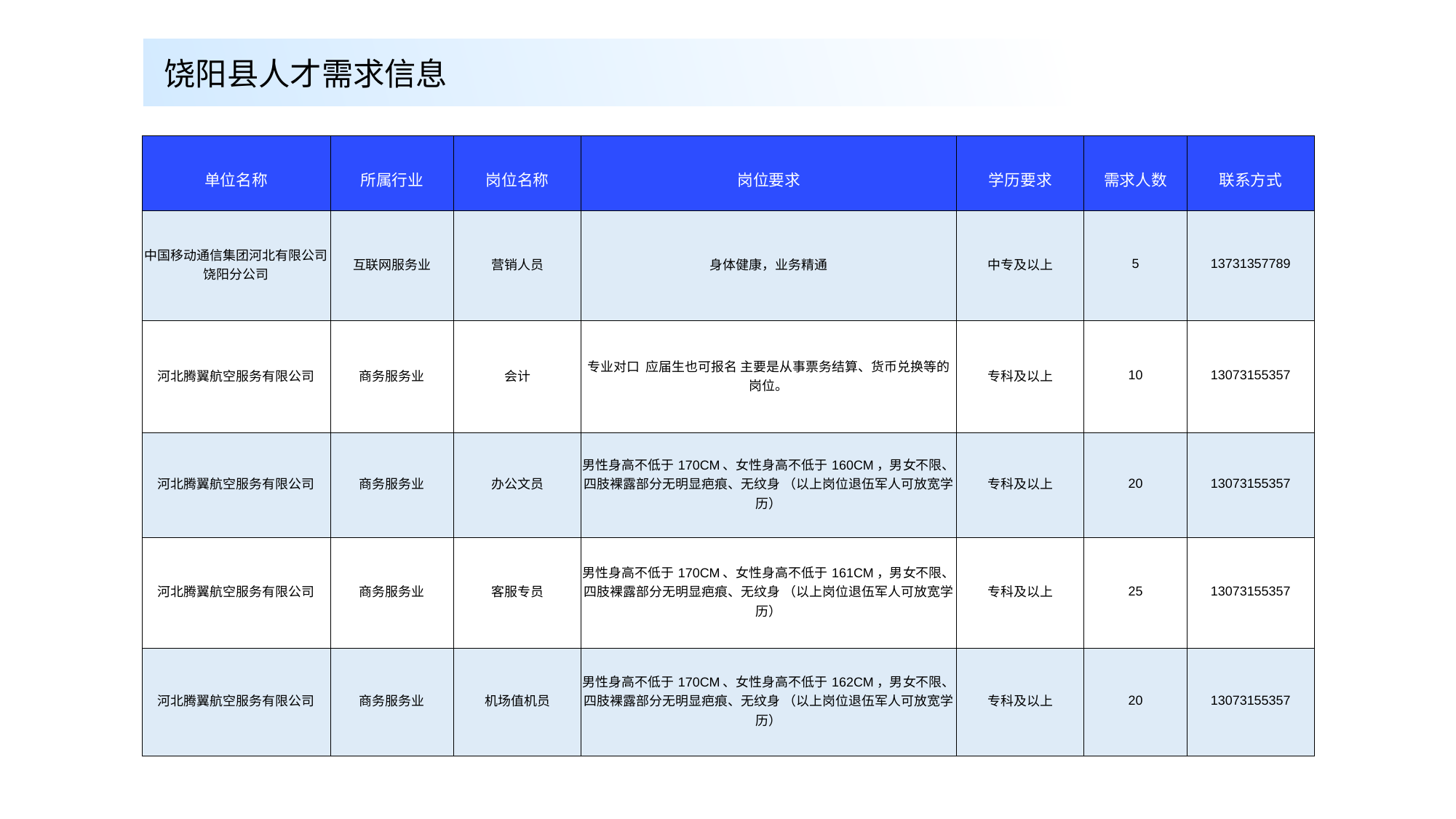

饶阳县人才需求信息
| 单位名称 | 所属行业 | 岗位名称 | 岗位要求 | 学历要求 | 需求人数 | 联系方式 |
| --- | --- | --- | --- | --- | --- | --- |
| 中国移动通信集团河北有限公司饶阳分公司 | 互联网服务业 | 营销人员 | 身体健康，业务精通 | 中专及以上 | 5 | 13731357789 |
| 河北腾翼航空服务有限公司 | 商务服务业 | 会计 | 专业对口 应届生也可报名 主要是从事票务结算、货币兑换等的岗位。 | 专科及以上 | 10 | 13073155357 |
| 河北腾翼航空服务有限公司 | 商务服务业 | 办公文员 | 男性身高不低于170CM、女性身高不低于160CM，男女不限、四肢裸露部分无明显疤痕、无纹身 （以上岗位退伍军人可放宽学历） | 专科及以上 | 20 | 13073155357 |
| 河北腾翼航空服务有限公司 | 商务服务业 | 客服专员 | 男性身高不低于170CM、女性身高不低于161CM，男女不限、四肢裸露部分无明显疤痕、无纹身 （以上岗位退伍军人可放宽学历） | 专科及以上 | 25 | 13073155357 |
| 河北腾翼航空服务有限公司 | 商务服务业 | 机场值机员 | 男性身高不低于170CM、女性身高不低于162CM，男女不限、四肢裸露部分无明显疤痕、无纹身 （以上岗位退伍军人可放宽学历） | 专科及以上 | 20 | 13073155357 |
33